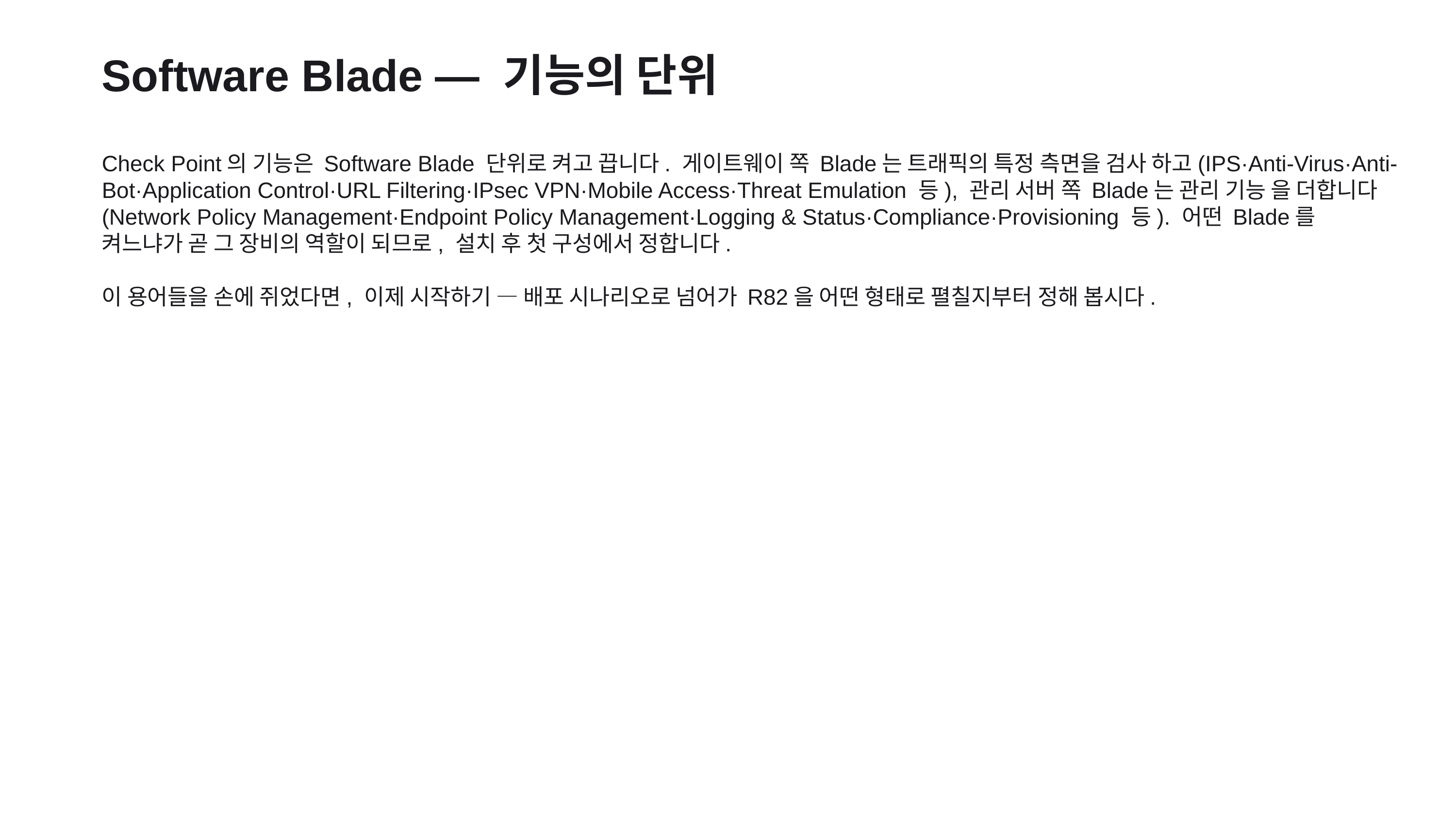

Software Blade — 기능의 단위
Check Point의 기능은 Software Blade 단위로 켜고 끕니다. 게이트웨이 쪽 Blade는 트래픽의 특정 측면을 검사 하고(IPS·Anti-Virus·Anti-Bot·Application Control·URL Filtering·IPsec VPN·Mobile Access·Threat Emulation 등), 관리 서버 쪽 Blade는 관리 기능 을 더합니다(Network Policy Management·Endpoint Policy Management·Logging & Status·Compliance·Provisioning 등). 어떤 Blade를 켜느냐가 곧 그 장비의 역할이 되므로, 설치 후 첫 구성에서 정합니다.

이 용어들을 손에 쥐었다면, 이제 시작하기 — 배포 시나리오로 넘어가 R82을 어떤 형태로 펼칠지부터 정해 봅시다.